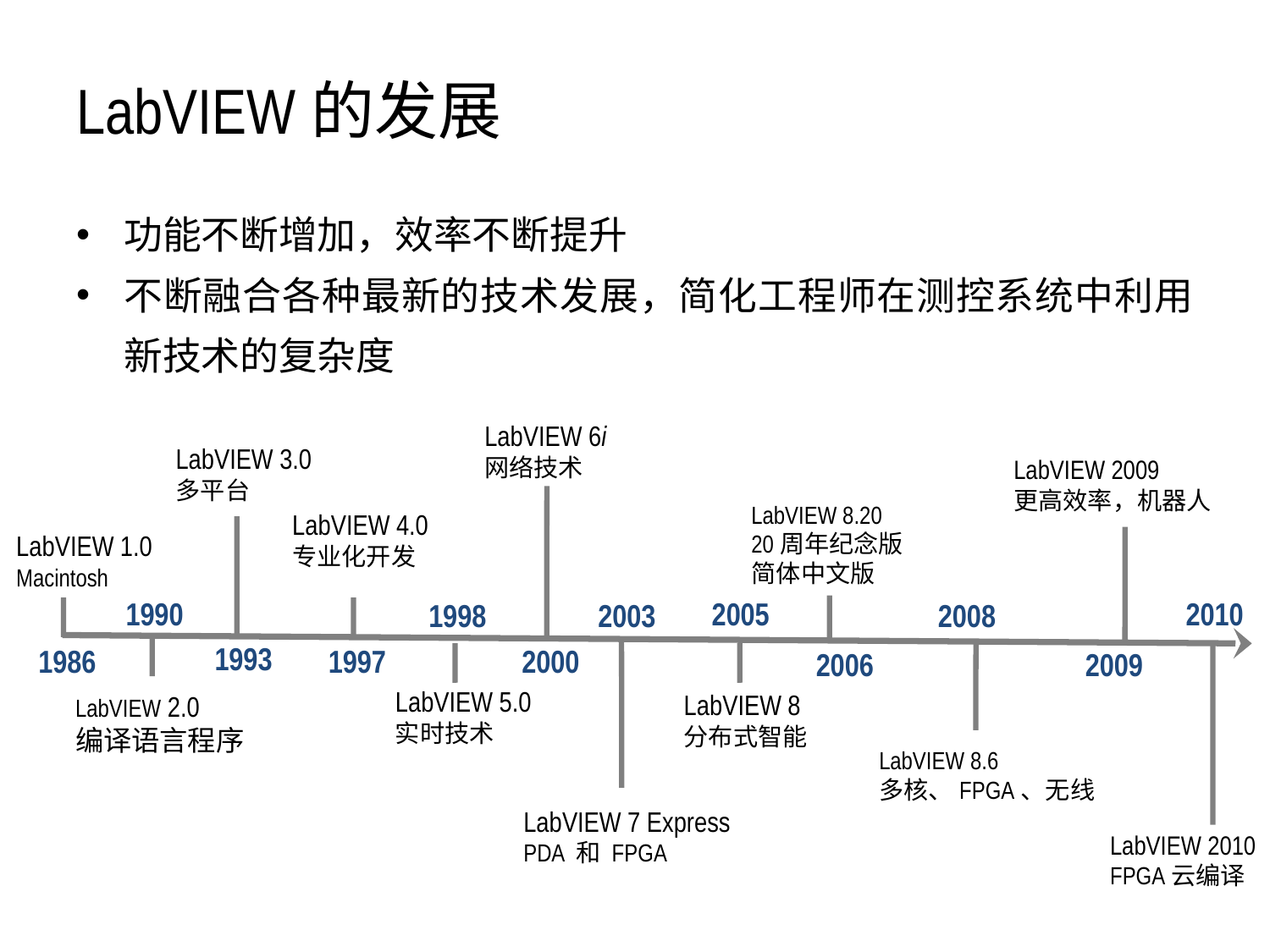

# LabVIEW的发展
功能不断增加，效率不断提升
不断融合各种最新的技术发展，简化工程师在测控系统中利用新技术的复杂度
LabVIEW 6i
网络技术
LabVIEW 3.0
多平台
LabVIEW 2009
更高效率，机器人

LabVIEW 8.20
20周年纪念版
简体中文版
LabVIEW 4.0
专业化开发

LabVIEW 1.0
Macintosh

1990
2005
2010
1998
2003
2008

1993
1986
1997
2000

2006
2009

LabVIEW 5.0
实时技术
LabVIEW 8
分布式智能
LabVIEW 2.0
编译语言程序
LabVIEW 8.6
多核、FPGA、无线
LabVIEW 7 Express
PDA 和 FPGA
LabVIEW 2010
FPGA云编译